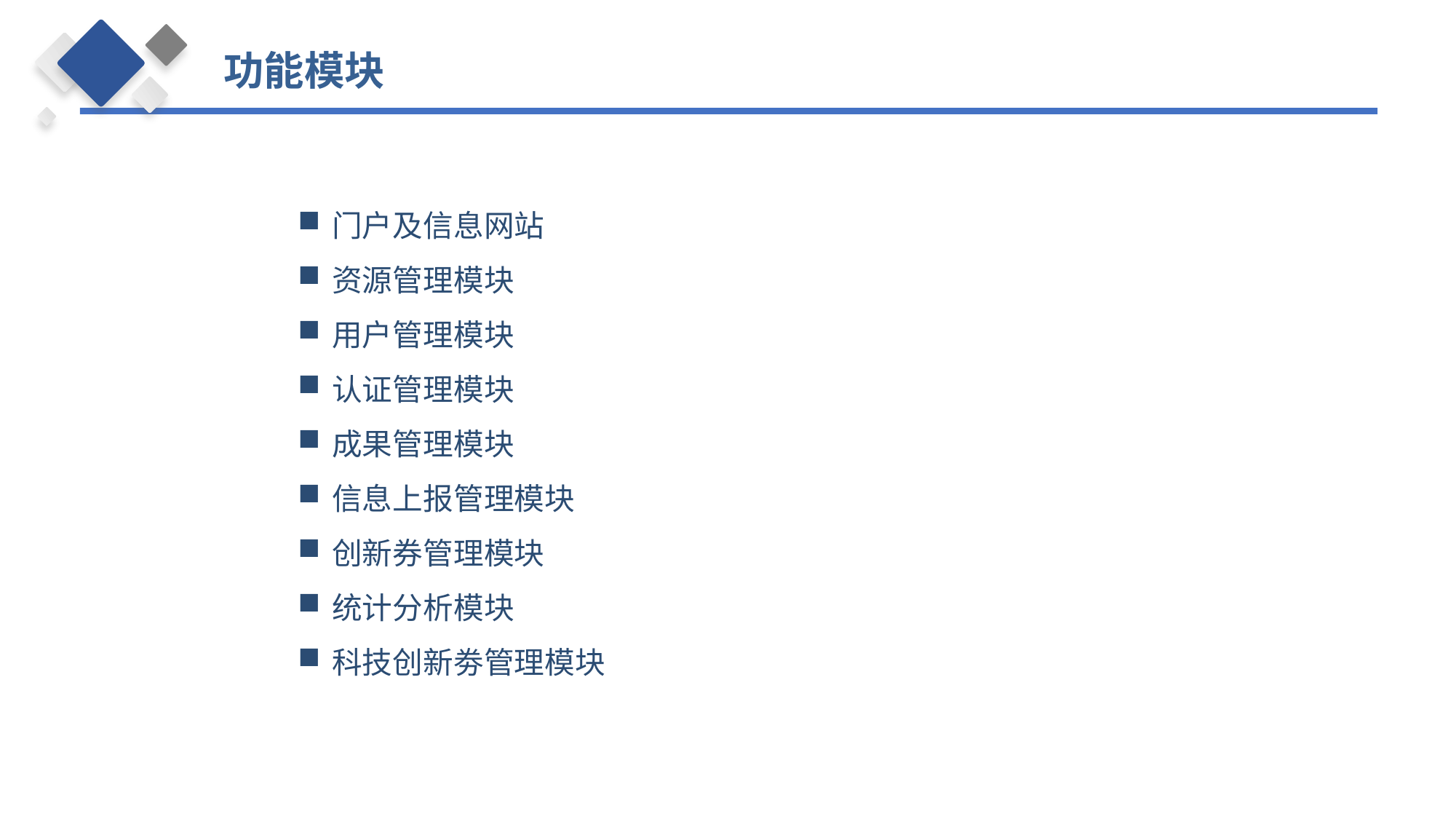

功能模块
门户及信息网站
资源管理模块
用户管理模块
认证管理模块
成果管理模块
信息上报管理模块
创新券管理模块
统计分析模块
科技创新劵管理模块